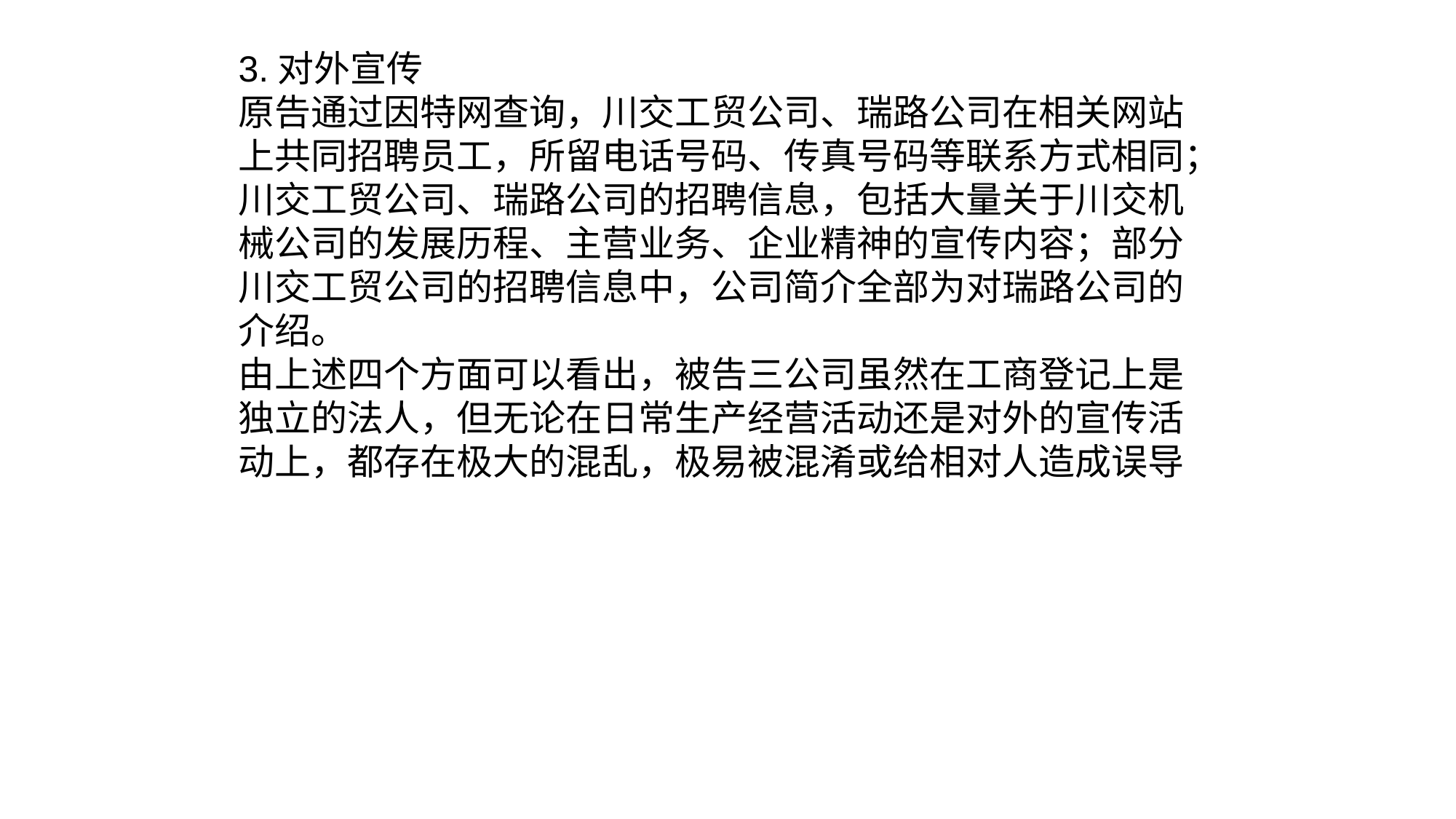

3.对外宣传
原告通过因特网查询，川交工贸公司、瑞路公司在相关网站上共同招聘员工，所留电话号码、传真号码等联系方式相同；川交工贸公司、瑞路公司的招聘信息，包括大量关于川交机械公司的发展历程、主营业务、企业精神的宣传内容；部分川交工贸公司的招聘信息中，公司简介全部为对瑞路公司的介绍。
由上述四个方面可以看出，被告三公司虽然在工商登记上是独立的法人，但无论在日常生产经营活动还是对外的宣传活动上，都存在极大的混乱，极易被混淆或给相对人造成误导